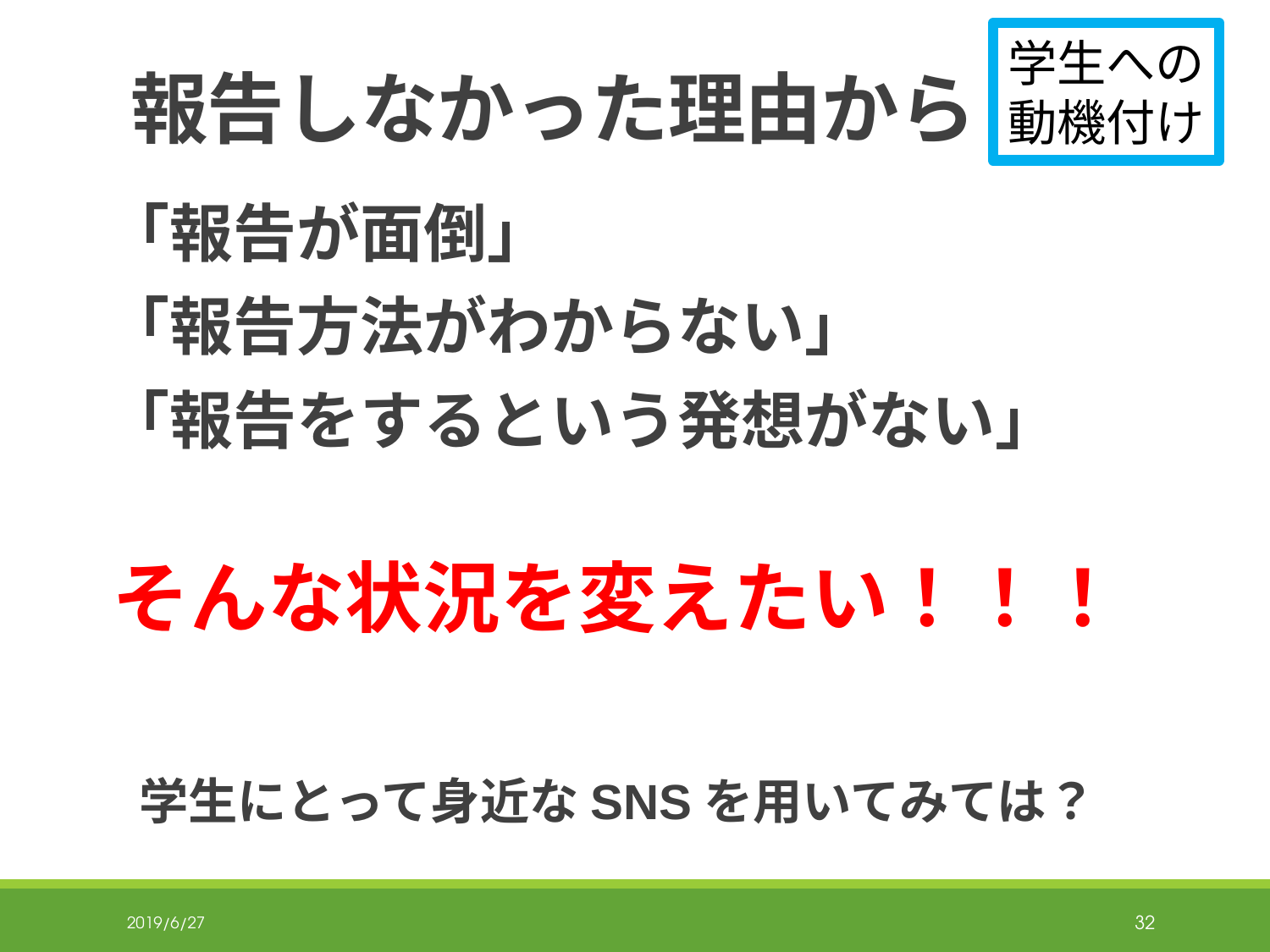

# 報告しなかった理由から
学生への
動機付け
「報告が面倒」
「報告方法がわからない」
「報告をするという発想がない」

そんな状況を変えたい！！！

学生にとって身近なSNSを用いてみては？

2019/6/27
32